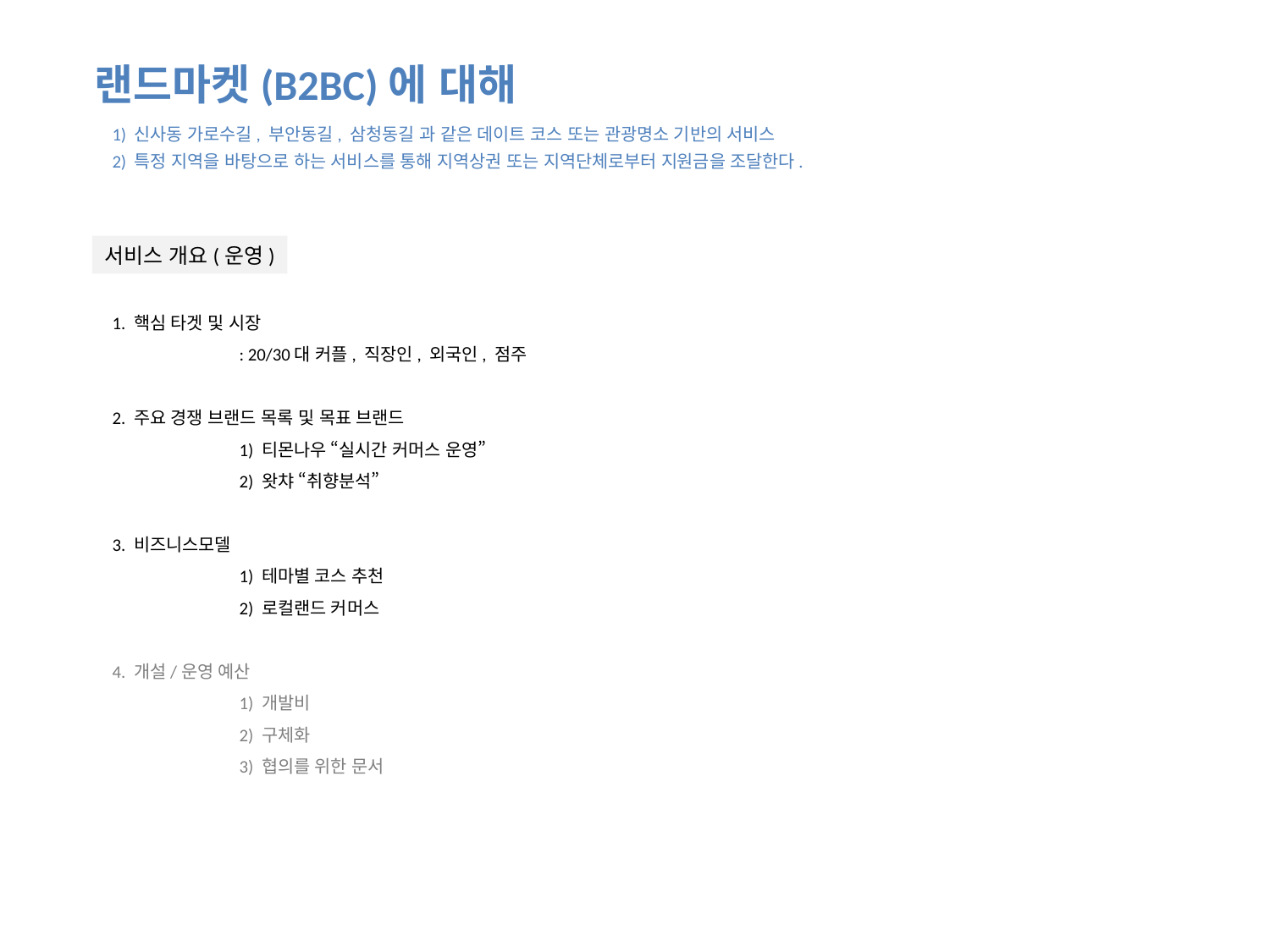

랜드마켓(B2BC)에 대해
1) 신사동 가로수길, 부안동길, 삼청동길 과 같은 데이트 코스 또는 관광명소 기반의 서비스
2) 특정 지역을 바탕으로 하는 서비스를 통해 지역상권 또는 지역단체로부터 지원금을 조달한다.
서비스 개요(운영)
1. 핵심 타겟 및 시장
	: 20/30대 커플, 직장인, 외국인, 점주

2. 주요 경쟁 브랜드 목록 및 목표 브랜드
	1) 티몬나우 “실시간 커머스 운영”
	2) 왓챠 “취향분석”

3. 비즈니스모델
	1) 테마별 코스 추천
	2) 로컬랜드 커머스

4. 개설/운영 예산
	1) 개발비
	2) 구체화
	3) 협의를 위한 문서